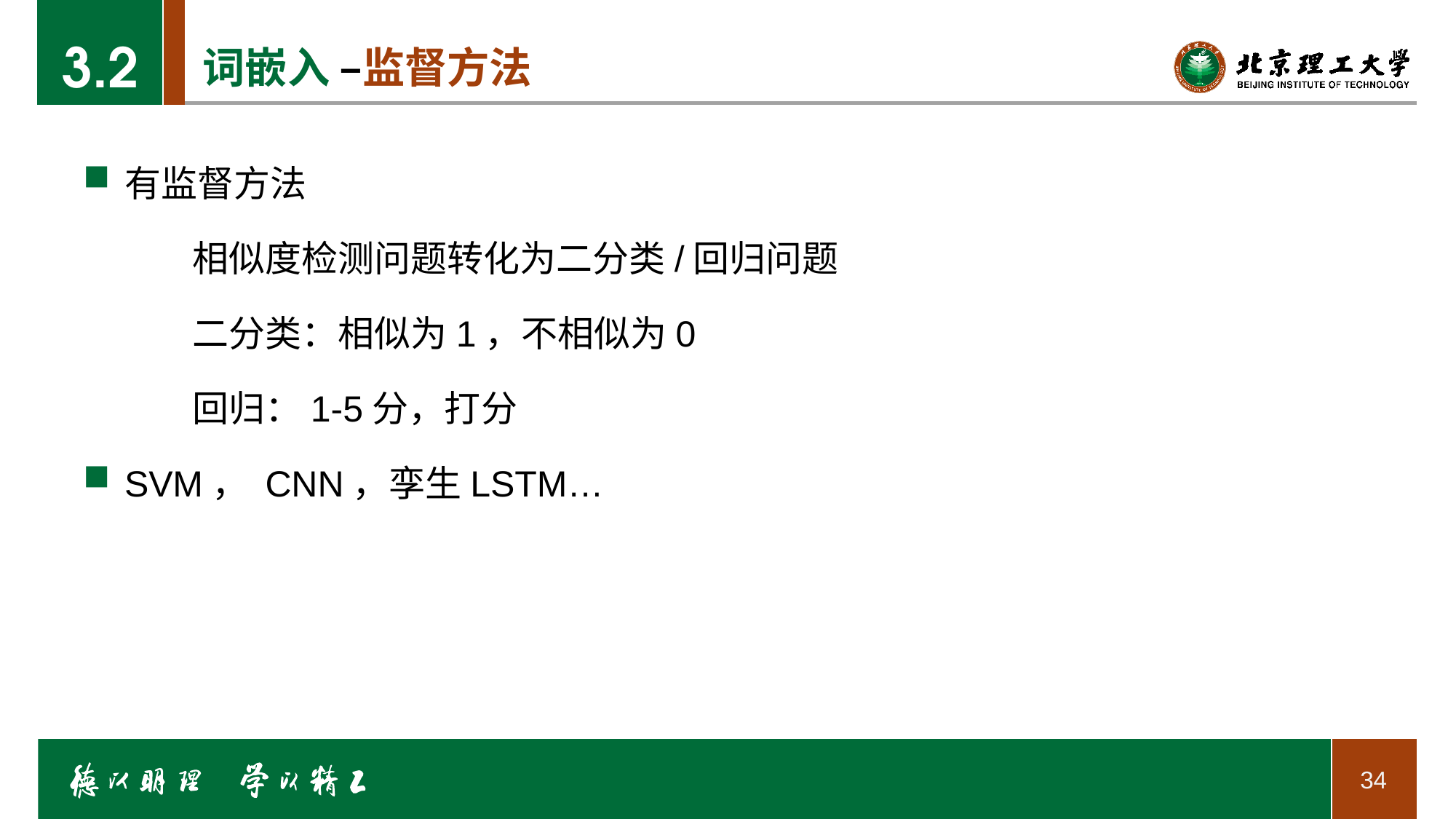

3.2
# 词嵌入 –监督方法
有监督方法
	相似度检测问题转化为二分类/回归问题
	二分类：相似为1，不相似为0
	回归：1-5分，打分
SVM， CNN，孪生LSTM…